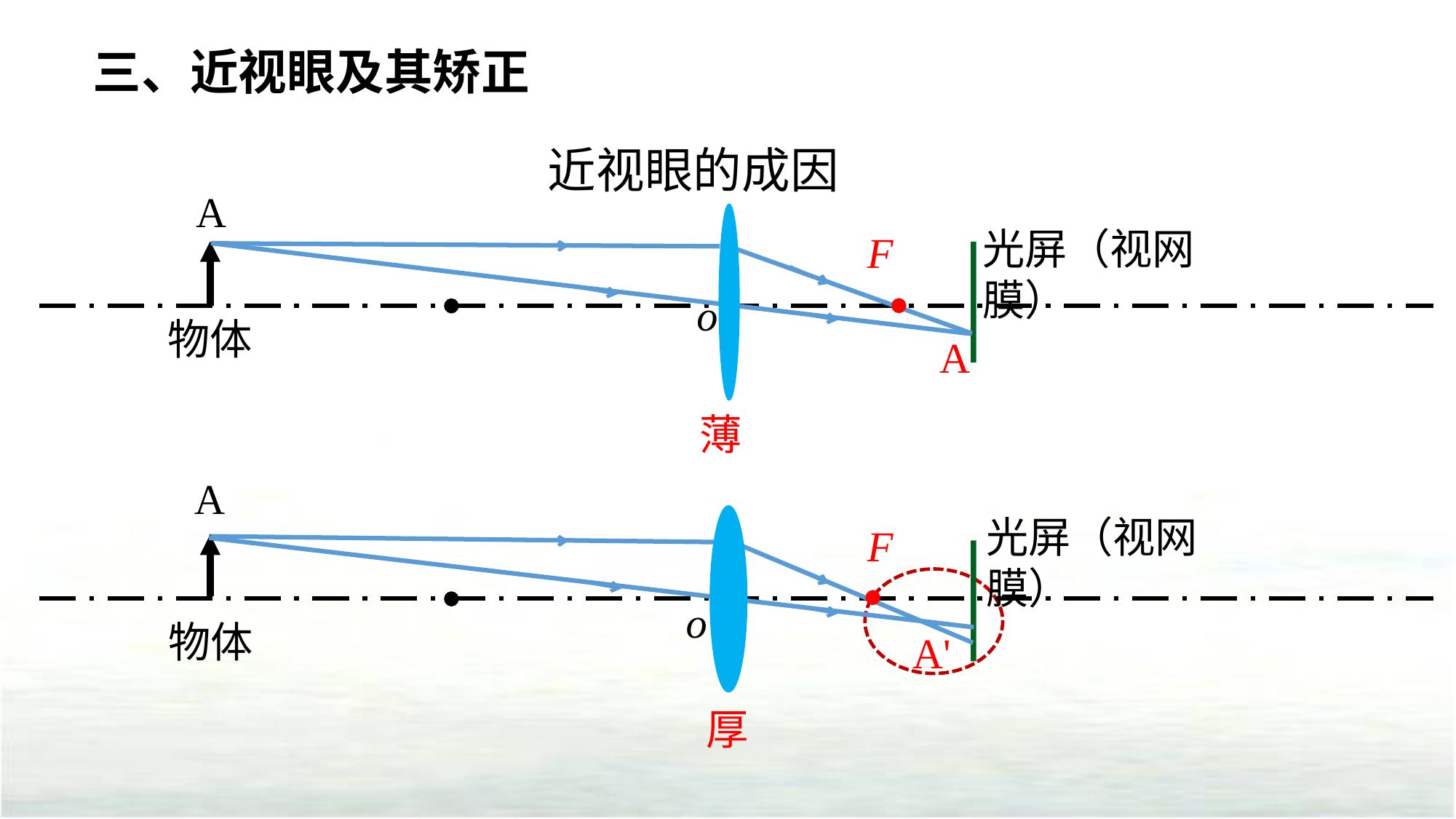

三、近视眼及其矫正
近视眼的成因
A
光屏（视网膜）

物体
F

A
薄

o
A
光屏（视网膜）

物体
F

A'

厚
o